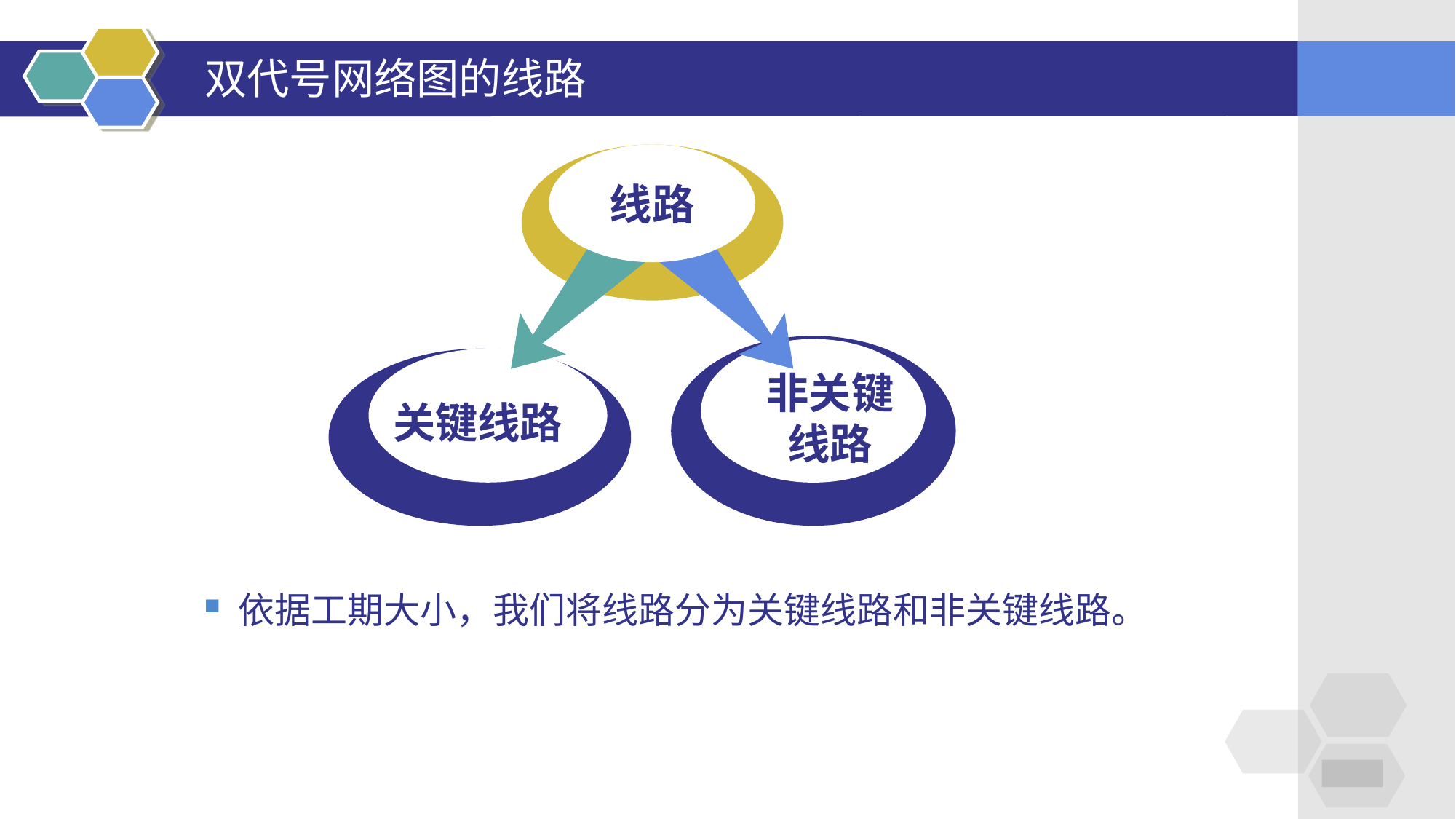

# 双代号网络图的线路

线路

非关键
线路

关键线路
依据工期大小，我们将线路分为关键线路和非关键线路。

4